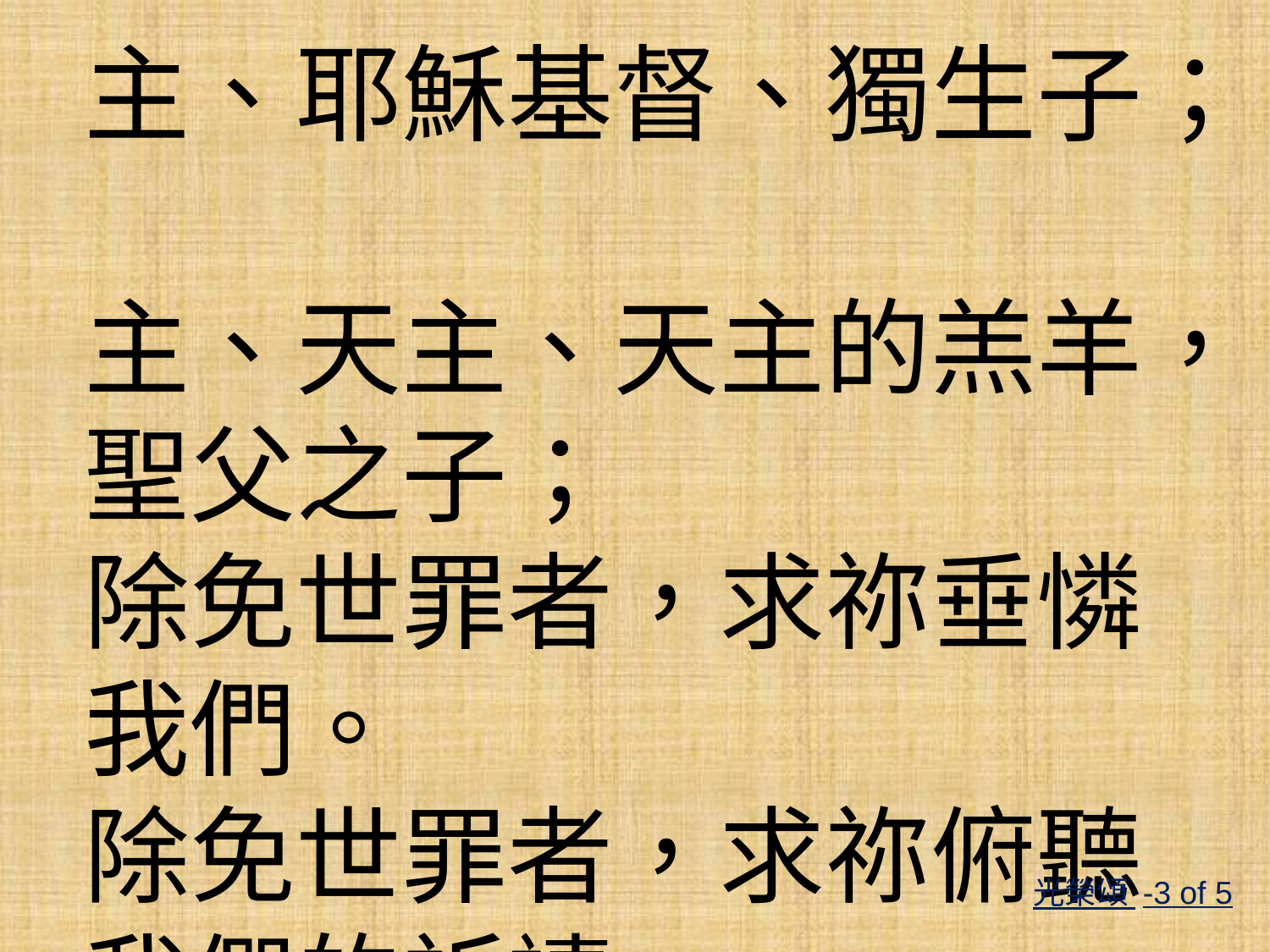

主、耶穌基督、獨生子；
主、天主、天主的羔羊，聖父之子；
除免世罪者，求祢垂憐
我們。
除免世罪者，求祢俯聽
我們的祈禱。
光榮頌 -3 of 5